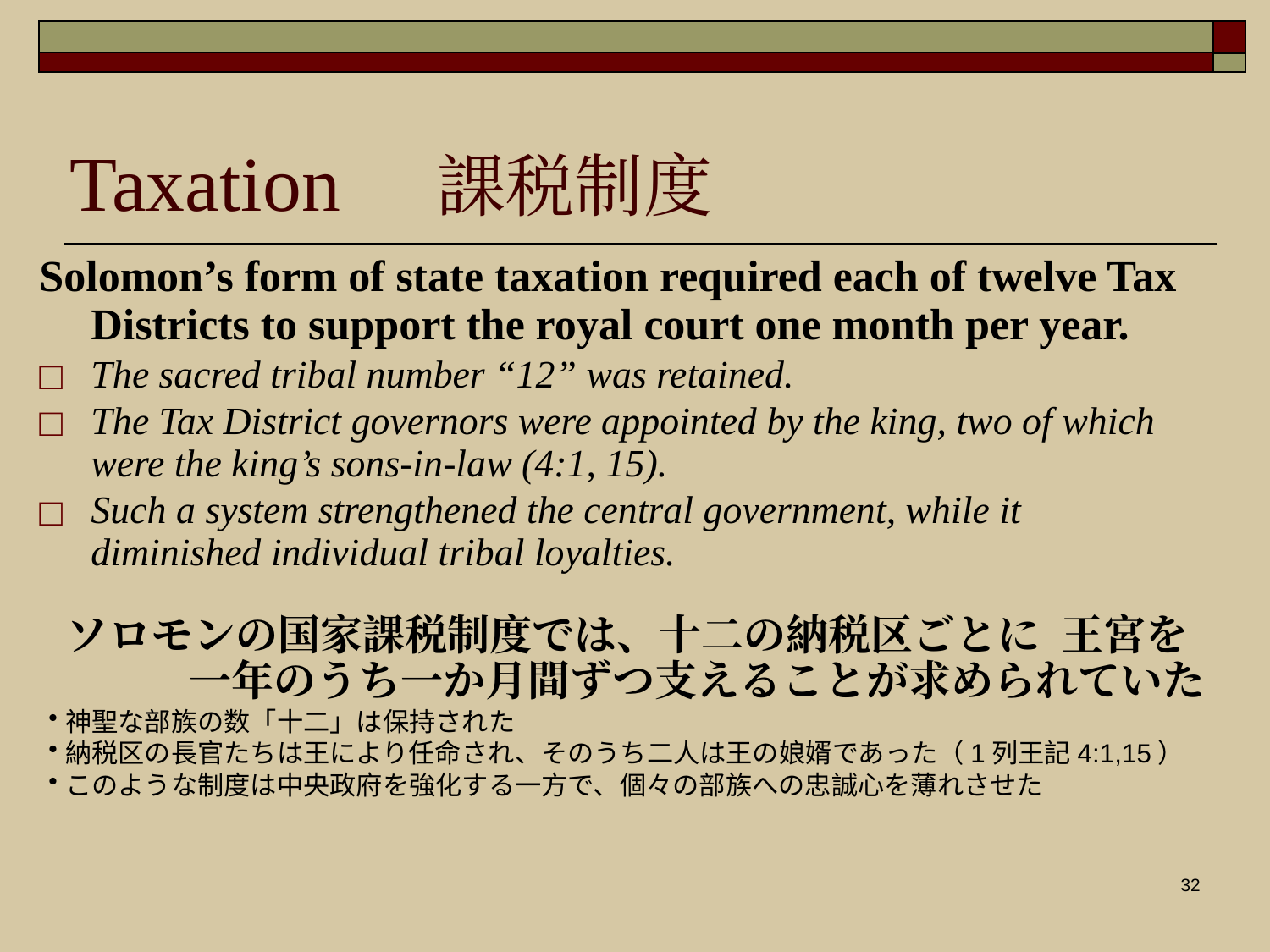

# Taxation　課税制度
Solomon’s form of state taxation required each of twelve Tax Districts to support the royal court one month per year.
The sacred tribal number “12” was retained.
The Tax District governors were appointed by the king, two of which were the king’s sons-in-law (4:1, 15).
Such a system strengthened the central government, while it diminished individual tribal loyalties.
ソロモンの国家課税制度では、十二の納税区ごとに  王宮を        一年のうち一か月間ずつ支えることが求められていた
神聖な部族の数「十二」は保持された
納税区の長官たちは王により任命され、そのうち二人は王の娘婿であった（1列王記4:1,15）
このような制度は中央政府を強化する一方で、個々の部族への忠誠心を薄れさせた
32